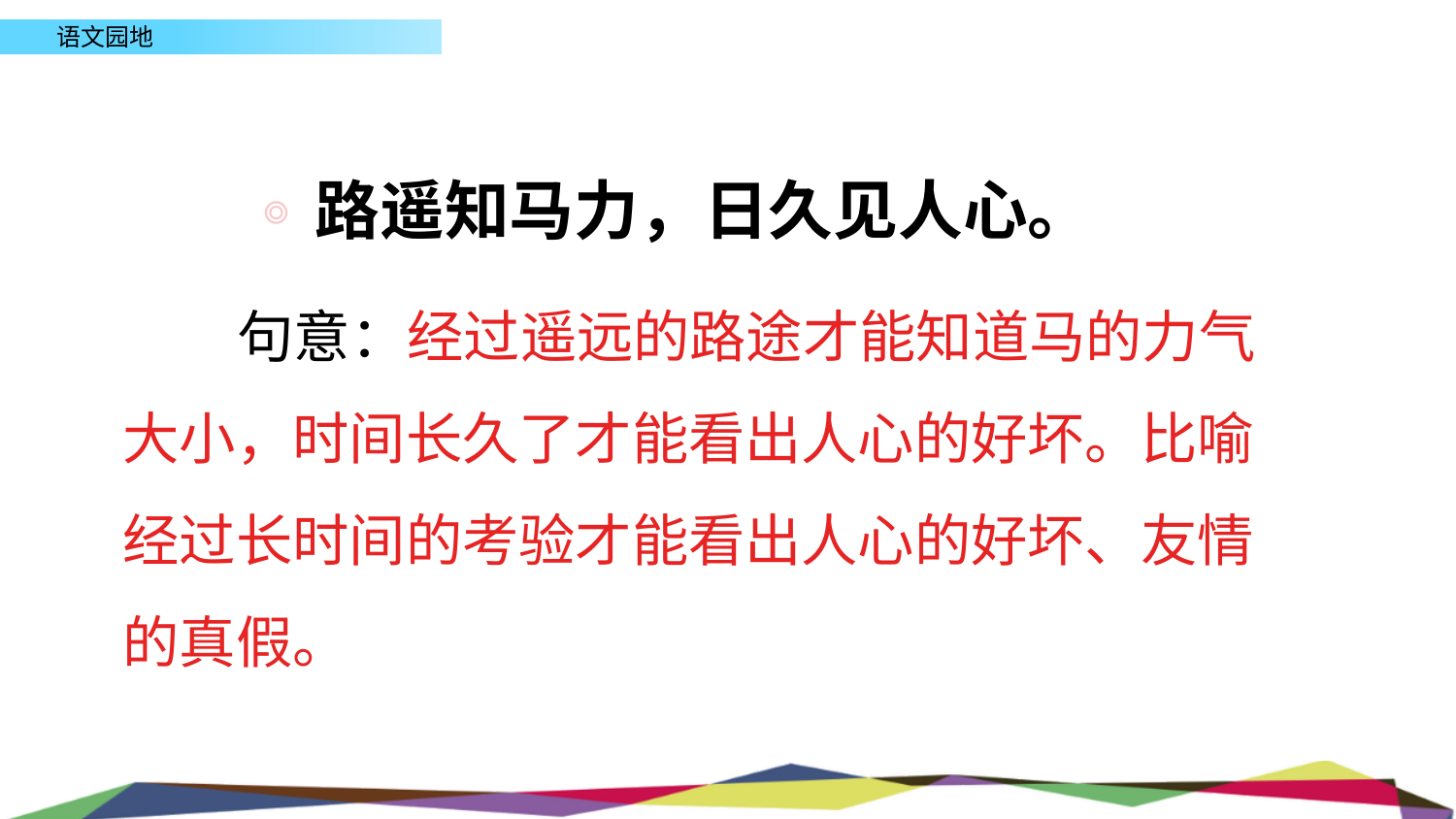

路遥知马力，日久见人心。
句意：经过遥远的路途才能知道马的力气大小，时间长久了才能看出人心的好坏。比喻经过长时间的考验才能看出人心的好坏、友情的真假。